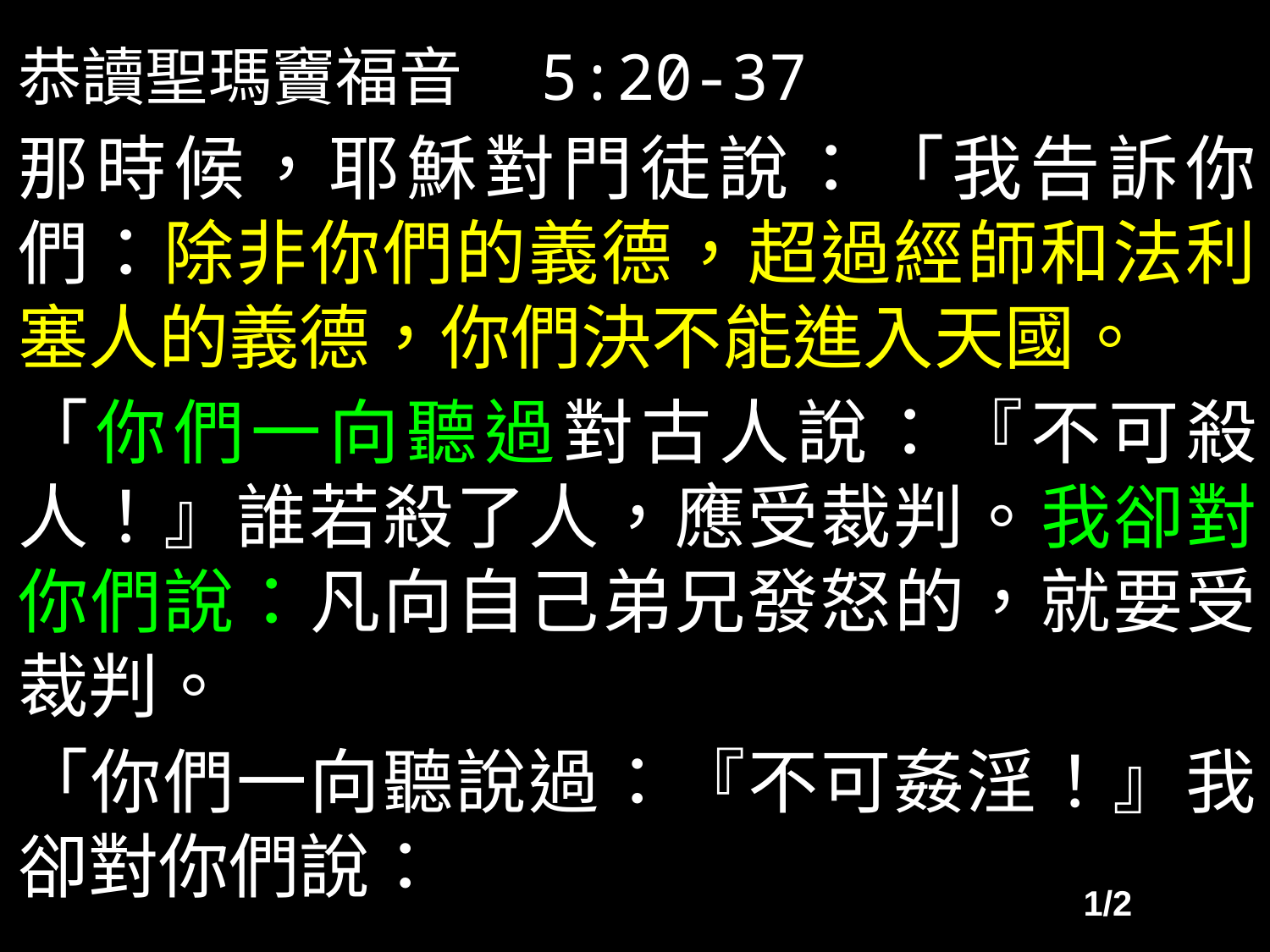

恭讀聖瑪竇福音　5:20-37
那時候，耶穌對門徒說：「我告訴你們：除非你們的義德，超過經師和法利塞人的義德，你們決不能進入天國。
「你們一向聽過對古人說：『不可殺人！』誰若殺了人，應受裁判。我卻對你們說：凡向自己弟兄發怒的，就要受裁判。
「你們一向聽說過：『不可姦淫！』我卻對你們說：
1/2